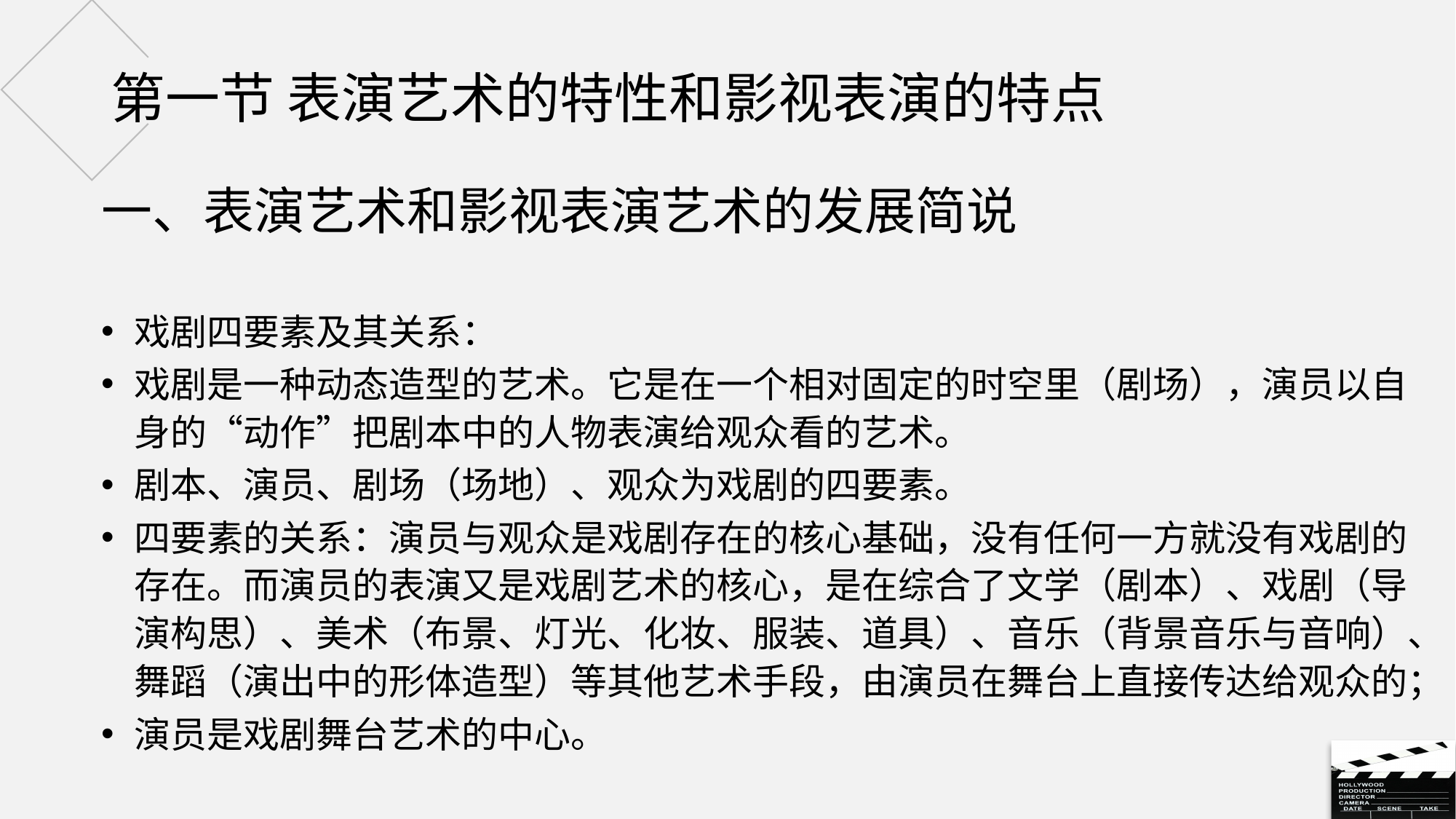

# 第一节 表演艺术的特性和影视表演的特点
一、表演艺术和影视表演艺术的发展简说

戏剧四要素及其关系：
戏剧是一种动态造型的艺术。它是在一个相对固定的时空里（剧场），演员以自身的“动作”把剧本中的人物表演给观众看的艺术。
剧本、演员、剧场（场地）、观众为戏剧的四要素。
四要素的关系：演员与观众是戏剧存在的核心基础，没有任何一方就没有戏剧的存在。而演员的表演又是戏剧艺术的核心，是在综合了文学（剧本）、戏剧（导演构思）、美术（布景、灯光、化妆、服装、道具）、音乐（背景音乐与音响）、舞蹈（演出中的形体造型）等其他艺术手段，由演员在舞台上直接传达给观众的；
演员是戏剧舞台艺术的中心。